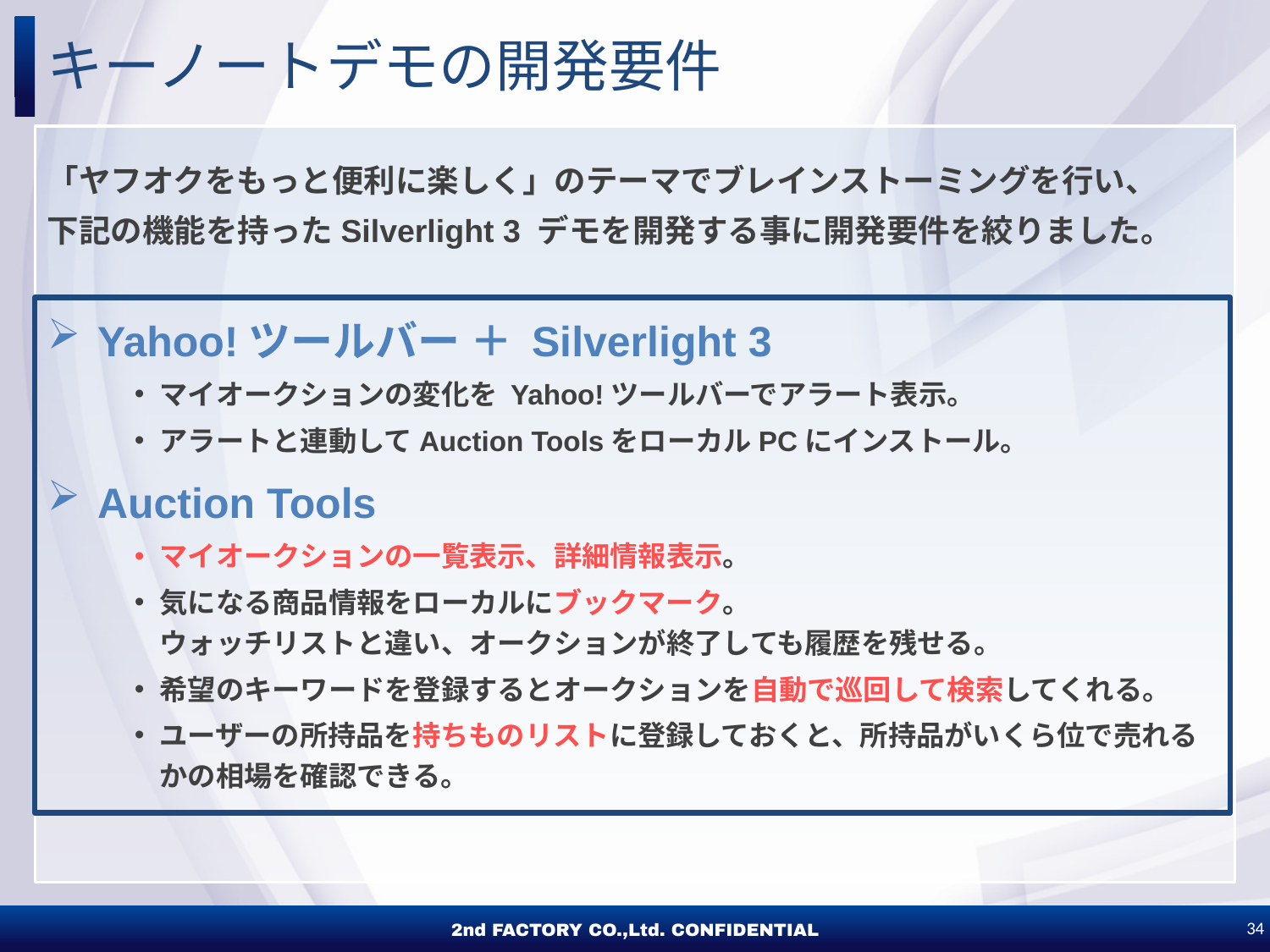

# キーノートデモの開発要件
「ヤフオクをもっと便利に楽しく」のテーマでブレインストーミングを行い、
下記の機能を持ったSilverlight 3 デモを開発する事に開発要件を絞りました。
Yahoo!ツールバー ＋ Silverlight 3
マイオークションの変化を Yahoo!ツールバーでアラート表示。
アラートと連動してAuction ToolsをローカルPCにインストール。
Auction Tools
マイオークションの一覧表示、詳細情報表示。
気になる商品情報をローカルにブックマーク。
ウォッチリストと違い、オークションが終了しても履歴を残せる。
希望のキーワードを登録するとオークションを自動で巡回して検索してくれる。
ユーザーの所持品を持ちものリストに登録しておくと、所持品がいくら位で売れるかの相場を確認できる。